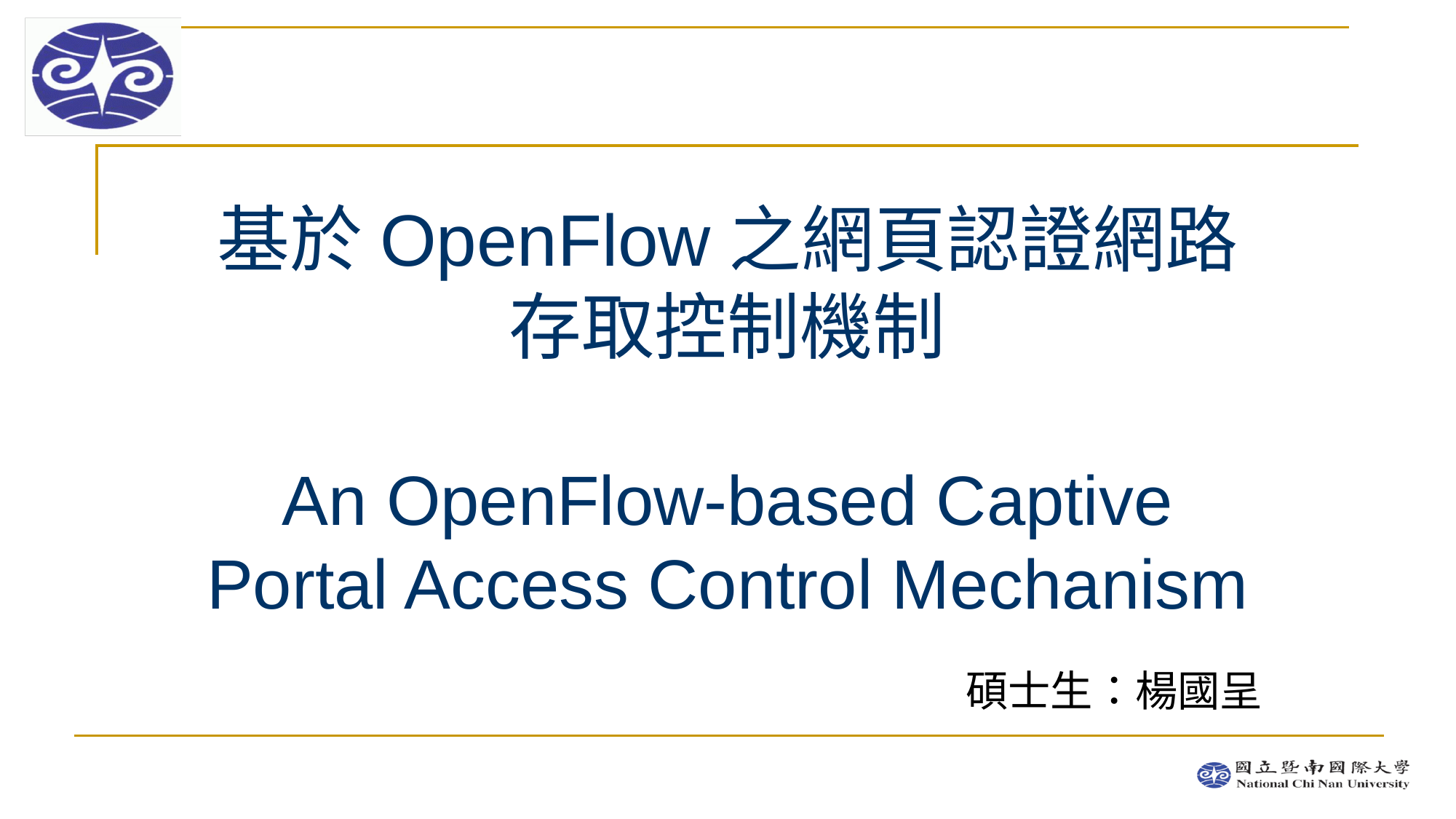

# 基於OpenFlow之網頁認證網路存取控制機制 An OpenFlow-based Captive Portal Access Control Mechanism
碩士生：楊國呈